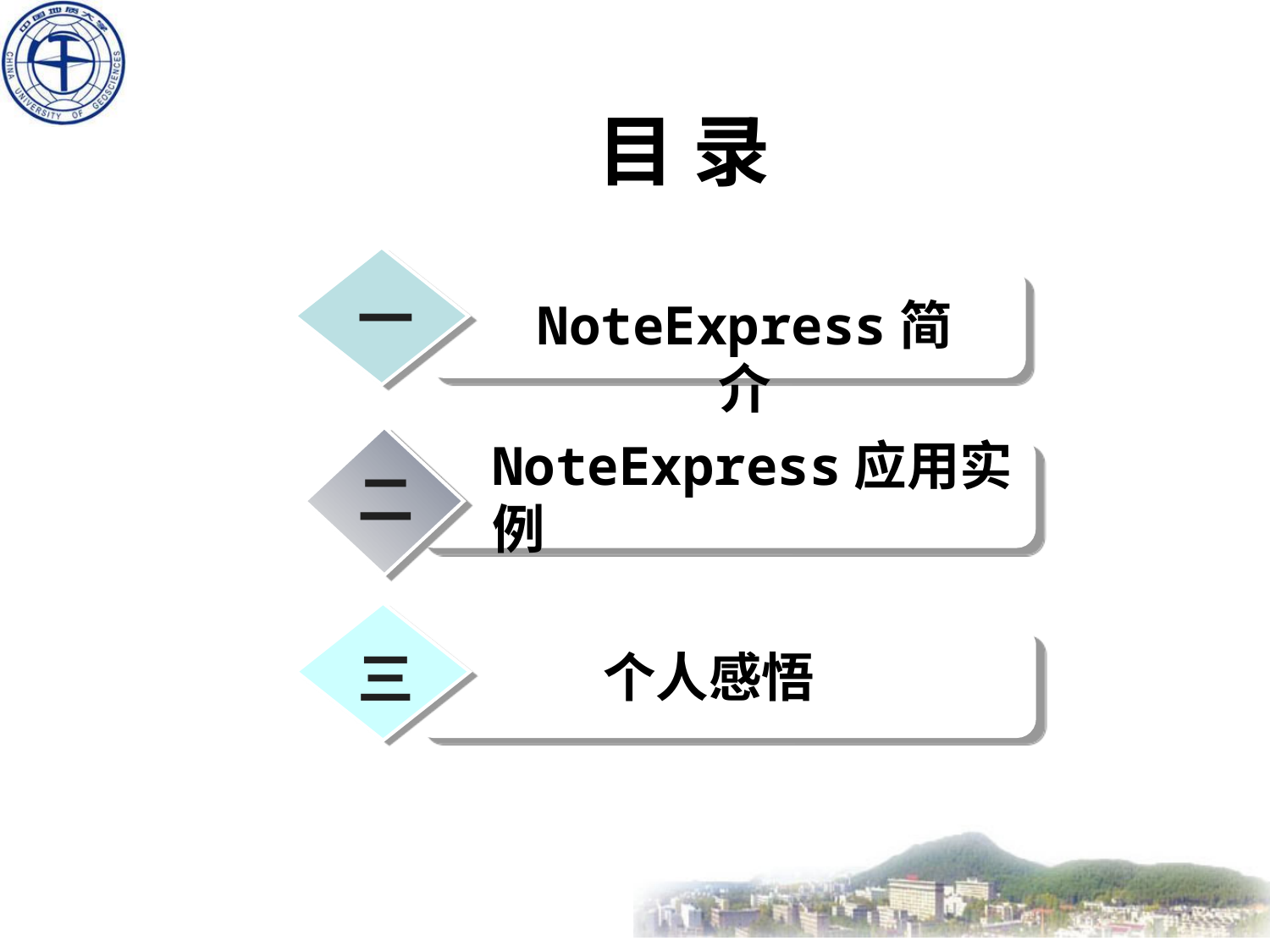

目 录

一
NoteExpress简介

NoteExpress应用实例
二

三
个人感悟